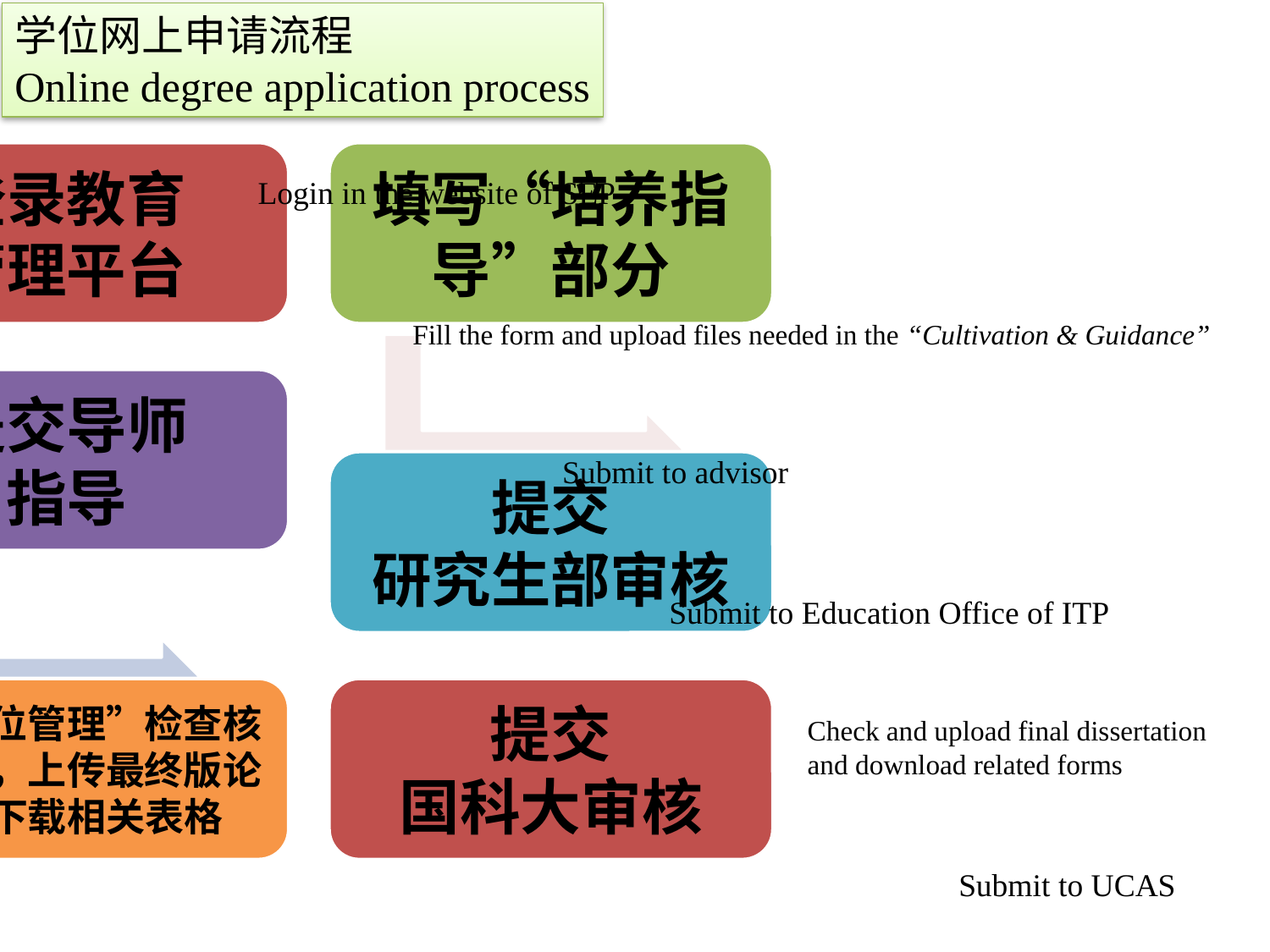

学位网上申请流程
Online degree application process
登录教育
管理平台
填写“培养指导”部分
提交导师
指导
提交
研究生部审核
提交
国科大审核
Login in the website of SEP
Fill the form and upload files needed in the “Cultivation & Guidance”
Submit to advisor
Submit to Education Office of ITP
Check and upload final dissertation and download related forms
Submit to UCAS